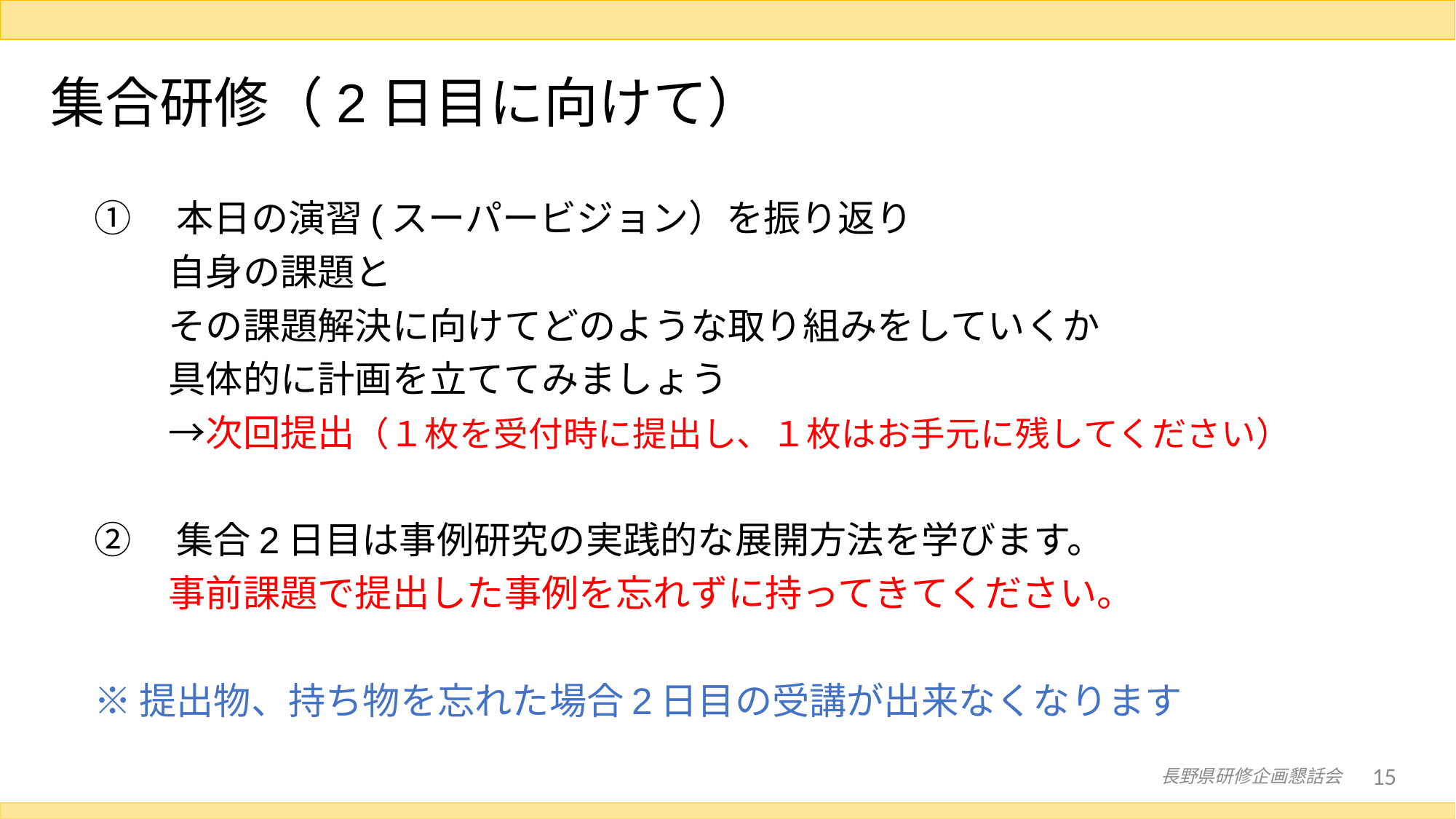

# 集合研修（2日目に向けて）
①　本日の演習(スーパービジョン）を振り返り
　　自身の課題と
　　その課題解決に向けてどのような取り組みをしていくか
　　具体的に計画を立ててみましょう
　　→次回提出（１枚を受付時に提出し、１枚はお手元に残してください）

②　集合2日目は事例研究の実践的な展開方法を学びます。
　　事前課題で提出した事例を忘れずに持ってきてください。

※提出物、持ち物を忘れた場合2日目の受講が出来なくなります
長野県研修企画懇話会
15